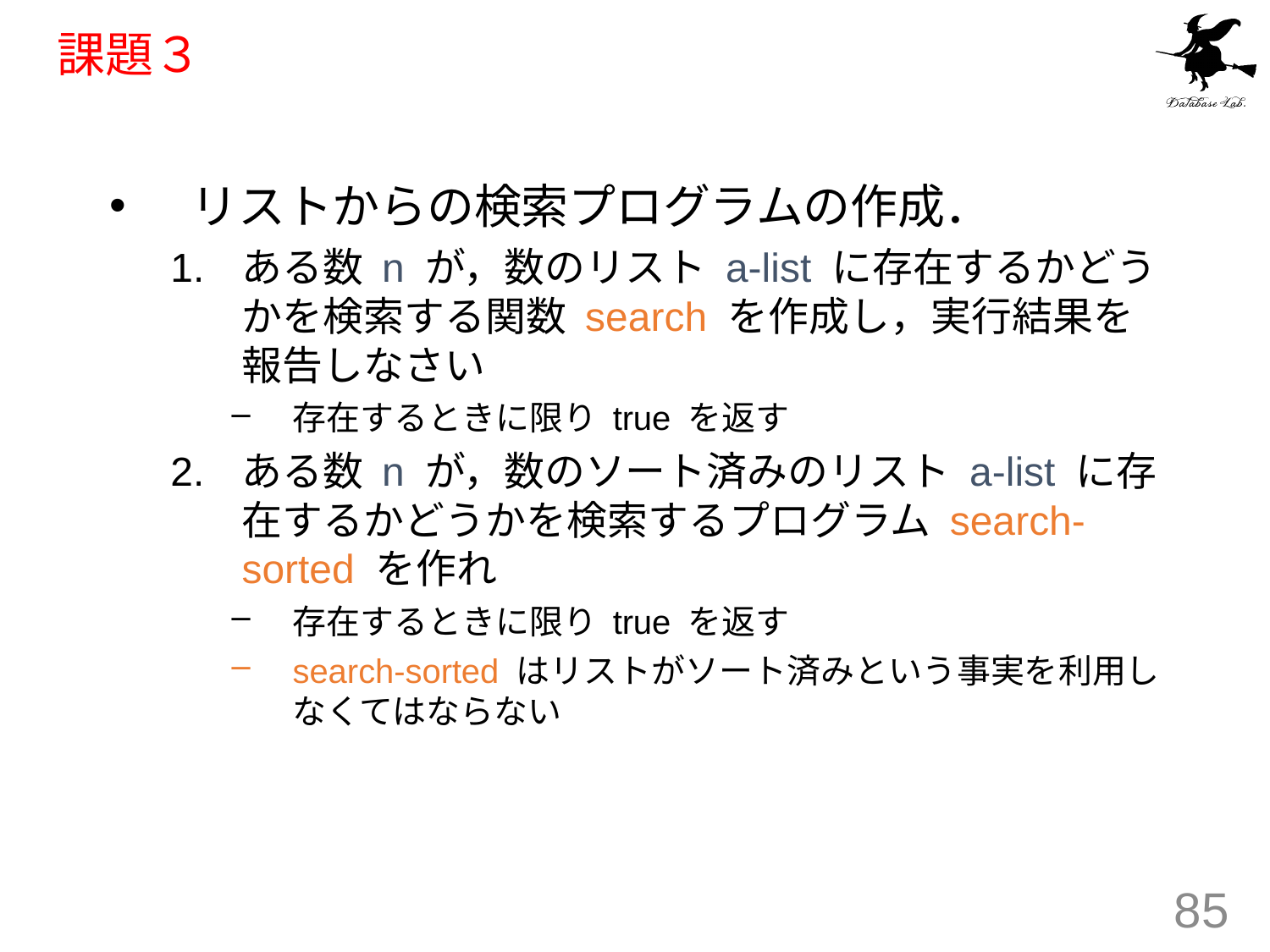

# 課題３
リストからの検索プログラムの作成．
ある数 n が，数のリスト a-list に存在するかどうかを検索する関数 search を作成し，実行結果を報告しなさい
存在するときに限り true を返す
ある数 n が，数のソート済みのリスト a-list に存在するかどうかを検索するプログラム search-sorted を作れ
存在するときに限り true を返す
search-sorted はリストがソート済みという事実を利用しなくてはならない
85